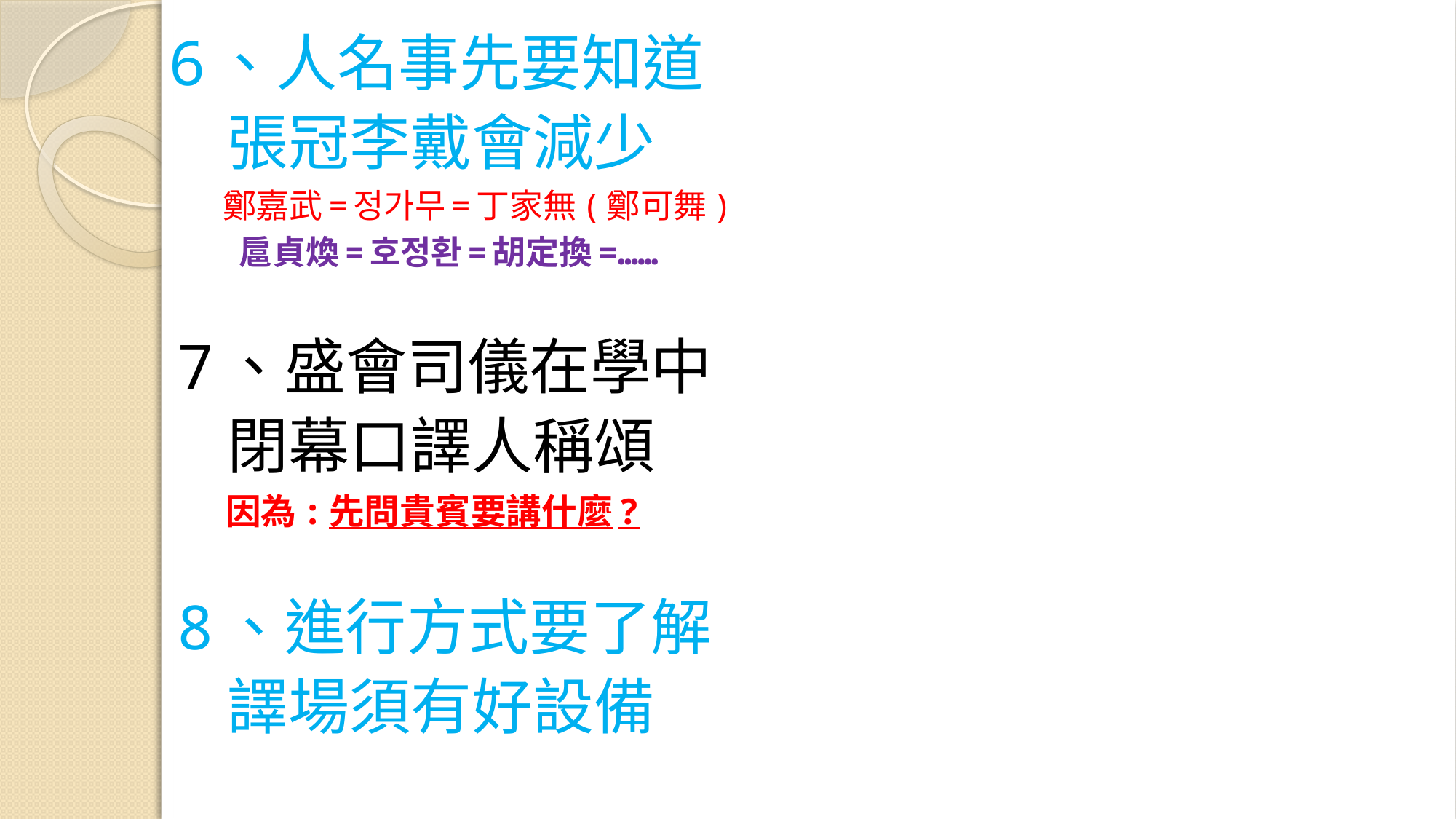

6、人名事先要知道
   張冠李戴會減少
     鄭嘉武=정가무=丁家無(鄭可舞)
      扈貞煥=호정환=胡定換=……

7、盛會司儀在學中
   閉幕口譯人稱頌
     因為:先問貴賓要講什麼?

8、進行方式要了解
   譯場須有好設備